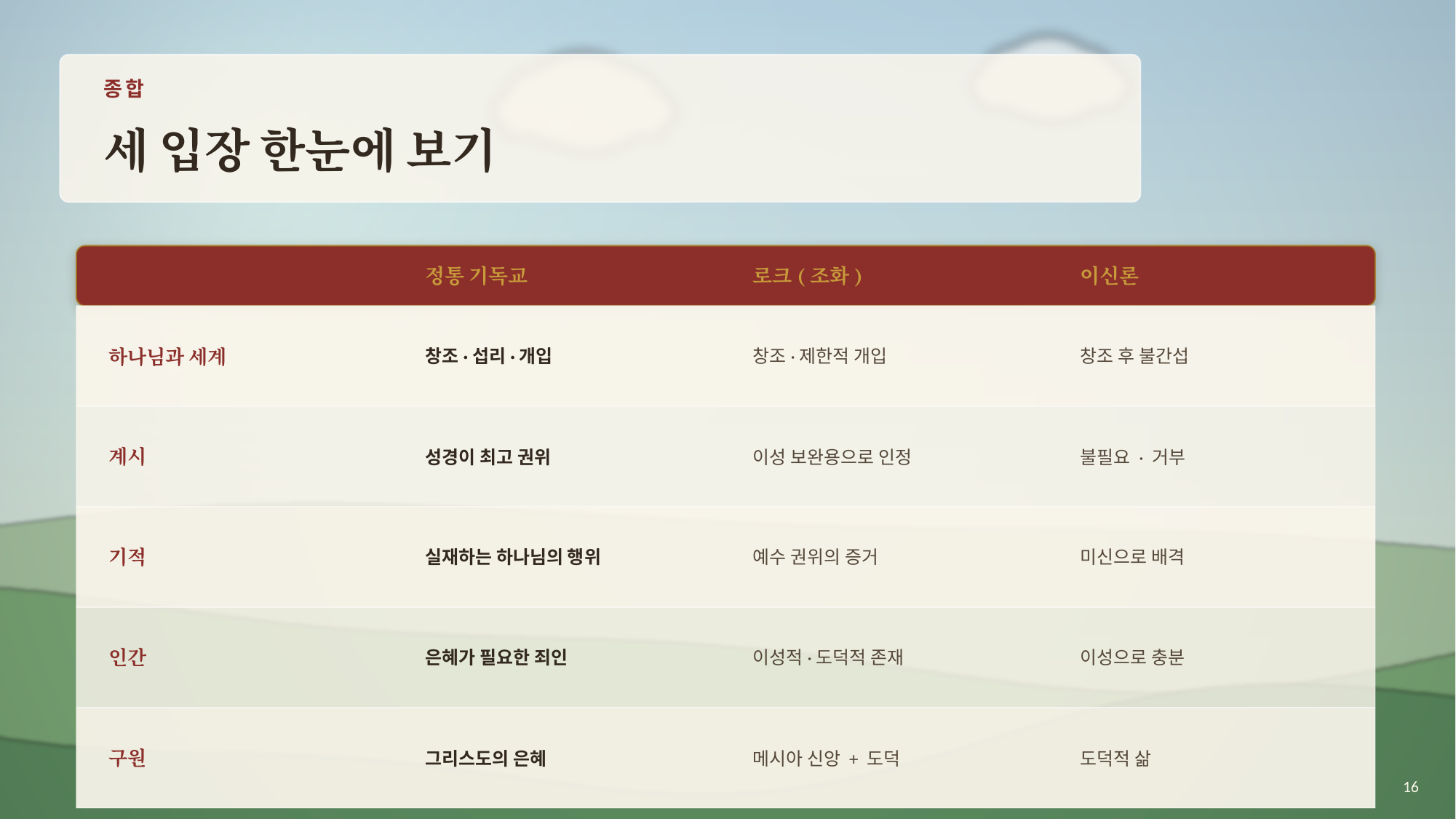

종합
세 입장 한눈에 보기

정통 기독교
로크(조화)
이신론

하나님과 세계
창조·섭리·개입
창조·제한적 개입
창조 후 불간섭

계시
성경이 최고 권위
이성 보완용으로 인정
불필요 · 거부

기적
실재하는 하나님의 행위
예수 권위의 증거
미신으로 배격

인간
은혜가 필요한 죄인
이성적·도덕적 존재
이성으로 충분

구원
그리스도의 은혜
메시아 신앙 + 도덕
도덕적 삶
16